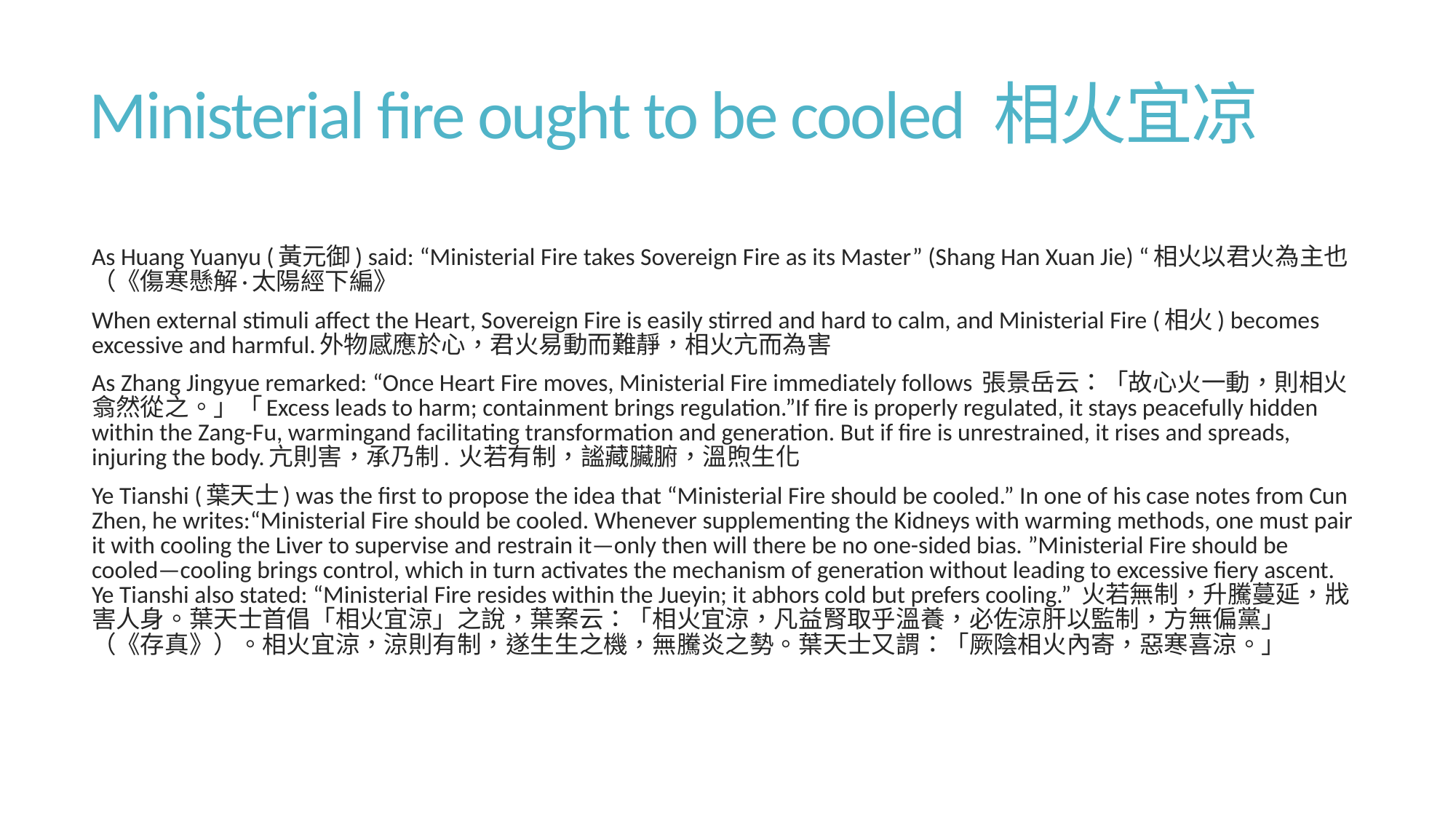

# Ministerial fire ought to be cooled 相火宜凉
As Huang Yuanyu (黃元御) said: “Ministerial Fire takes Sovereign Fire as its Master” (Shang Han Xuan Jie) “相火以君火為主也（《傷寒懸解·太陽經下編》
When external stimuli affect the Heart, Sovereign Fire is easily stirred and hard to calm, and Ministerial Fire (相火) becomes excessive and harmful.外物感應於心，君火易動而難靜，相火亢而為害
As Zhang Jingyue remarked: “Once Heart Fire moves, Ministerial Fire immediately follows 張景岳云：「故心火一動，則相火翕然從之。」「Excess leads to harm; containment brings regulation.”If fire is properly regulated, it stays peacefully hidden within the Zang-Fu, warmingand facilitating transformation and generation. But if fire is unrestrained, it rises and spreads, injuring the body.亢則害，承乃制. 火若有制，謐藏臟腑，溫煦生化
Ye Tianshi (葉天士) was the first to propose the idea that “Ministerial Fire should be cooled.” In one of his case notes from Cun Zhen, he writes:“Ministerial Fire should be cooled. Whenever supplementing the Kidneys with warming methods, one must pair it with cooling the Liver to supervise and restrain it—only then will there be no one-sided bias. ”Ministerial Fire should be cooled—cooling brings control, which in turn activates the mechanism of generation without leading to excessive fiery ascent. Ye Tianshi also stated: “Ministerial Fire resides within the Jueyin; it abhors cold but prefers cooling.” 火若無制，升騰蔓延，戕害人身。葉天士首倡「相火宜涼」之說，葉案云：「相火宜涼，凡益腎取乎溫養，必佐涼肝以監制，方無偏黨」（《存真》）。相火宜涼，涼則有制，遂生生之機，無騰炎之勢。葉天士又謂：「厥陰相火內寄，惡寒喜涼。」